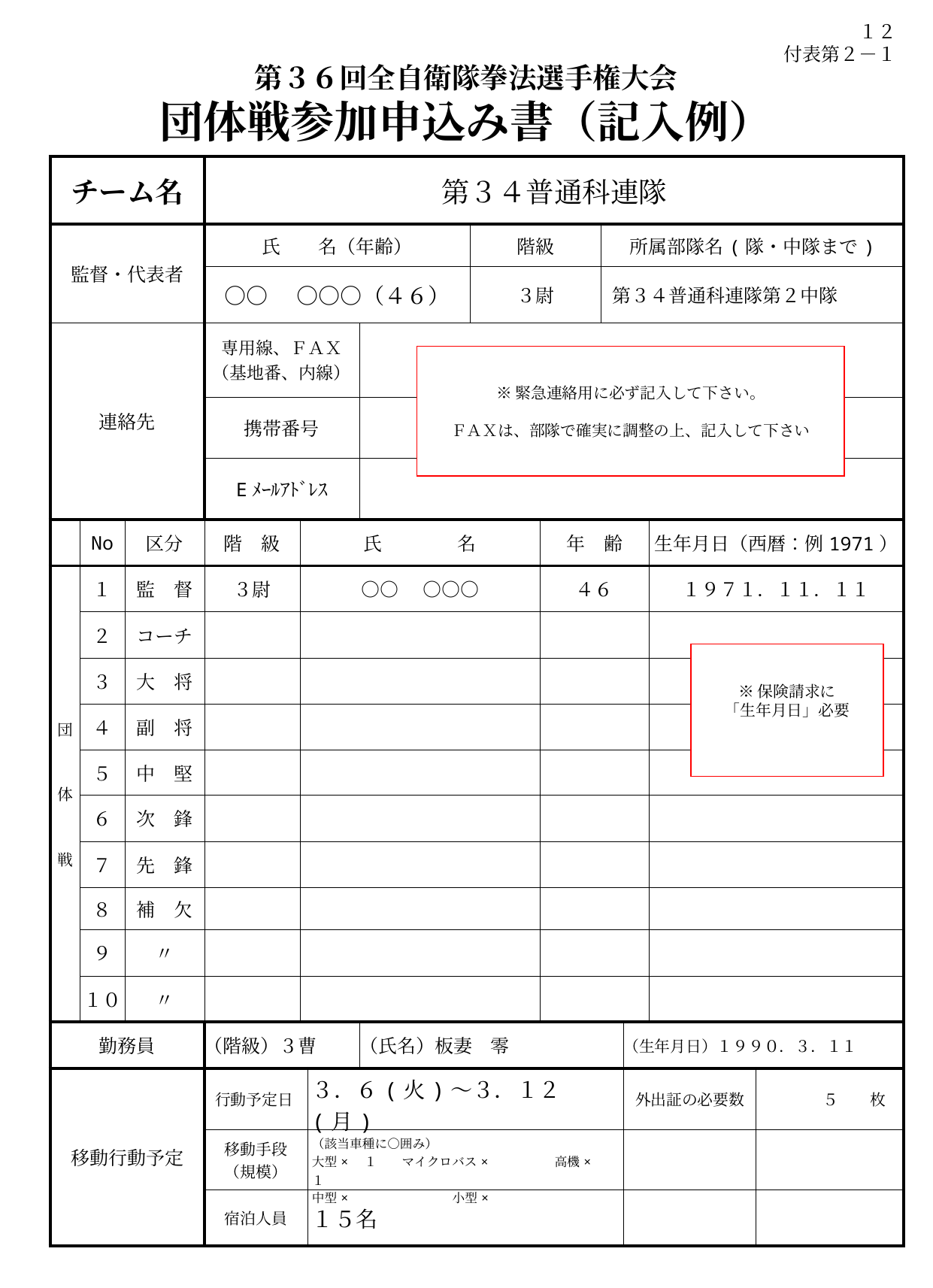

１２
付表第２－１
第３６回全自衛隊拳法選手権大会
団体戦参加申込み書（記入例）
| チーム名 |  |  | 第３４普通科連隊 |  |  |  |  |  |  |  |  |  |
| --- | --- | --- | --- | --- | --- | --- | --- | --- | --- | --- | --- | --- |
| 監督・代表者 |  |  | 氏　　名（年齢） |  |  |  | 階級 |  | 所属部隊名(隊・中隊まで) |  |  |  |
|  |  |  | ○○　○○○（４６） |  |  |  | ３尉 |  | 第３４普通科連隊第２中隊 |  |  |  |
| 連絡先 |  |  | 専用線、ＦＡＸ （基地番、内線） |  |  |  |  |  |  |  |  |  |
|  |  |  | 携帯番号 |  |  |  |  |  |  |  |  |  |
|  |  |  | Eﾒｰﾙｱﾄﾞﾚｽ |  |  |  |  |  |  |  |  |  |
|  | No | 区分 | 階　級 | 氏　　　　名 |  |  |  | 年　齢 |  |  | 生年月日（西暦：例1971） |  |
| 団 体 戦 | １ | 監　督 | ３尉 | ○○　○○○ |  |  |  | ４６ |  |  | １９７１．１１．１１ |  |
|  | ２ | コーチ |  |  |  |  |  |  |  |  |  |  |
|  | ３ | 大　将 |  |  |  |  |  |  |  |  |  |  |
|  | ４ | 副　将 |  |  |  |  |  |  |  |  |  |  |
|  | ５ | 中　堅 |  |  |  |  |  |  |  |  |  |  |
|  | ６ | 次　鋒 |  |  |  |  |  |  |  |  |  |  |
|  | ７ | 先　鋒 |  |  |  |  |  |  |  |  |  |  |
|  | ８ | 補　欠 |  |  |  |  |  |  |  |  |  |  |
|  | ９ | 〃 |  |  |  |  |  |  |  |  |  |  |
|  | １０ | 〃 |  |  |  |  |  |  |  |  |  |  |
| 勤務員 |  |  | （階級）３曹 |  |  | （氏名）板妻　零 |  |  |  | （生年月日）１９９０．３．１１ |  |  |
| 移動行動予定 |  |  | 行動予定日 |  | ３．６(火)～３．１２(月) |  |  |  |  | 外出証の必要数 |  | ５　　枚 |
|  |  |  | 移動手段 （規模） |  | （該当車種に○囲み） 大型×　１　　マイクロバス×　　　　　高機×　１ 中型×　　　　　　　　小型× |  |  |  |  |  |  |  |
|  |  |  | 宿泊人員 |  | １５名 |  |  |  |  |  |  |  |
※緊急連絡用に必ず記入して下さい。

ＦＡＸは、部隊で確実に調整の上、記入して下さい
※保険請求に
「生年月日」必要